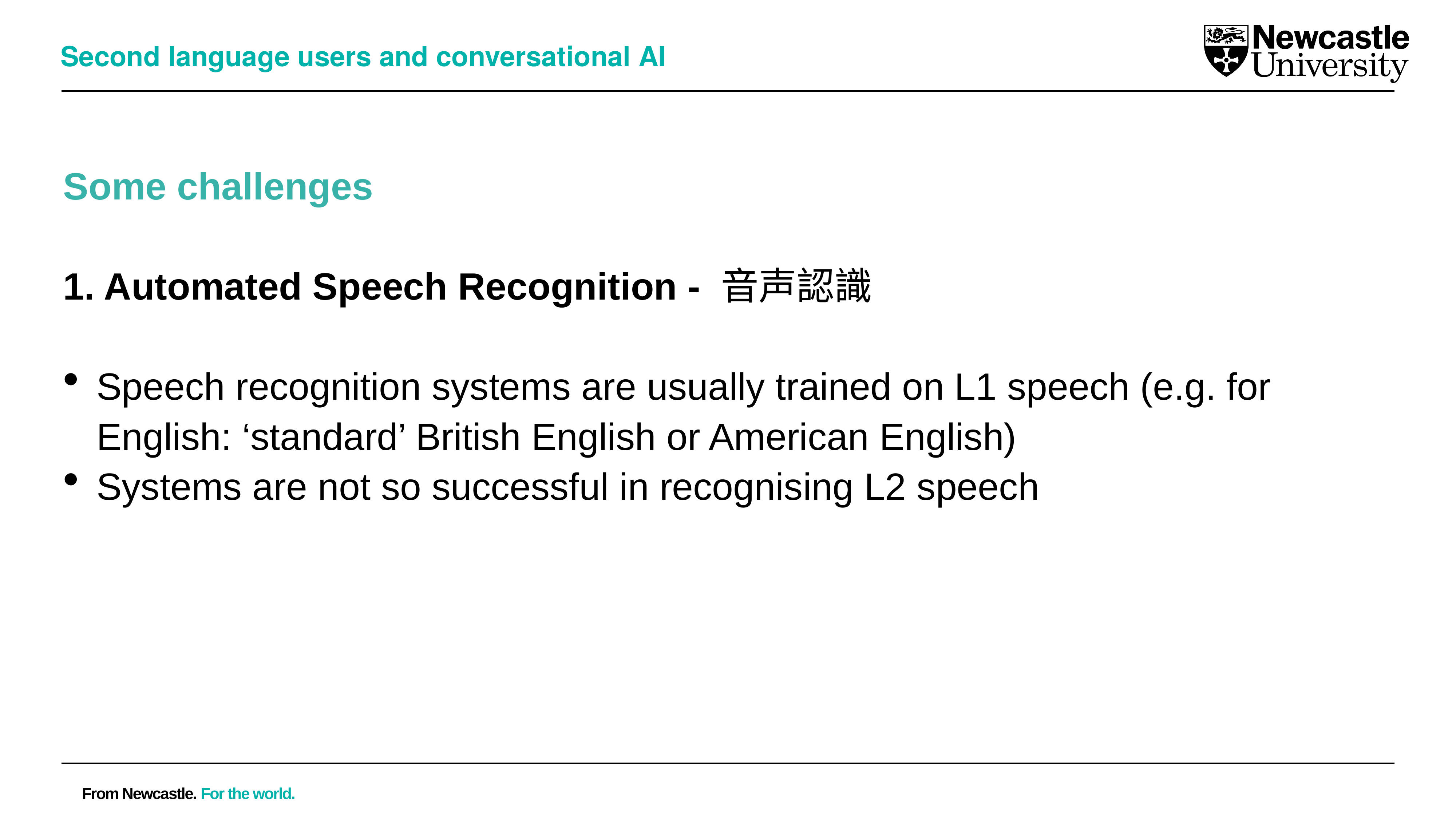

Second language users and conversational AI
Some challenges

1. Automated Speech Recognition - 音声認識

Speech recognition systems are usually trained on L1 speech (e.g. for English: ‘standard’ British English or American English)
Systems are not so successful in recognising L2 speech
73